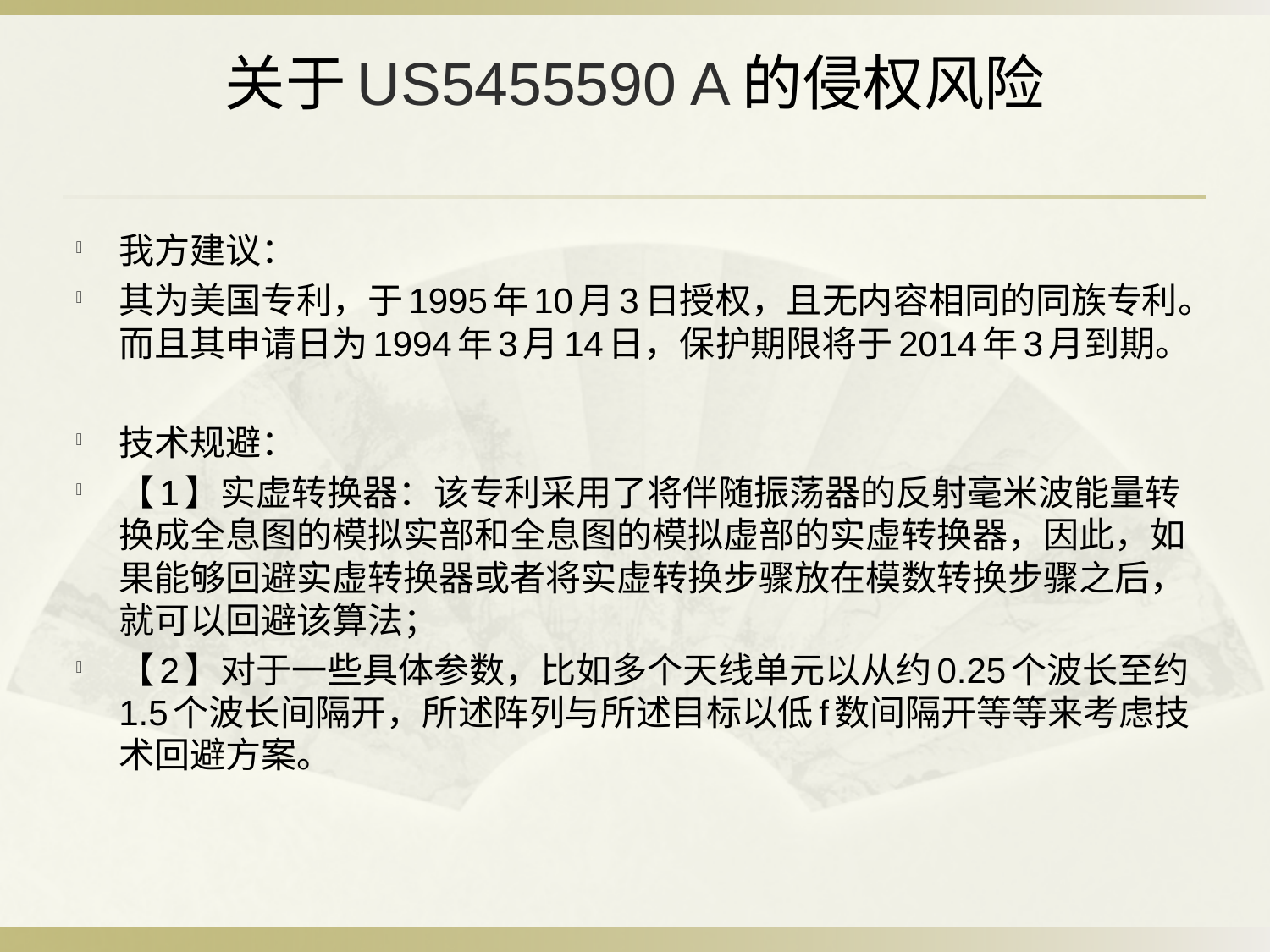

# 关于US5455590 A的侵权风险
我方建议：
其为美国专利，于1995年10月3日授权，且无内容相同的同族专利。而且其申请日为1994年3月14日，保护期限将于2014年3月到期。

技术规避：
【1】实虚转换器：该专利采用了将伴随振荡器的反射毫米波能量转换成全息图的模拟实部和全息图的模拟虚部的实虚转换器，因此，如果能够回避实虚转换器或者将实虚转换步骤放在模数转换步骤之后，就可以回避该算法；
【2】对于一些具体参数，比如多个天线单元以从约0.25个波长至约1.5个波长间隔开，所述阵列与所述目标以低f数间隔开等等来考虑技术回避方案。